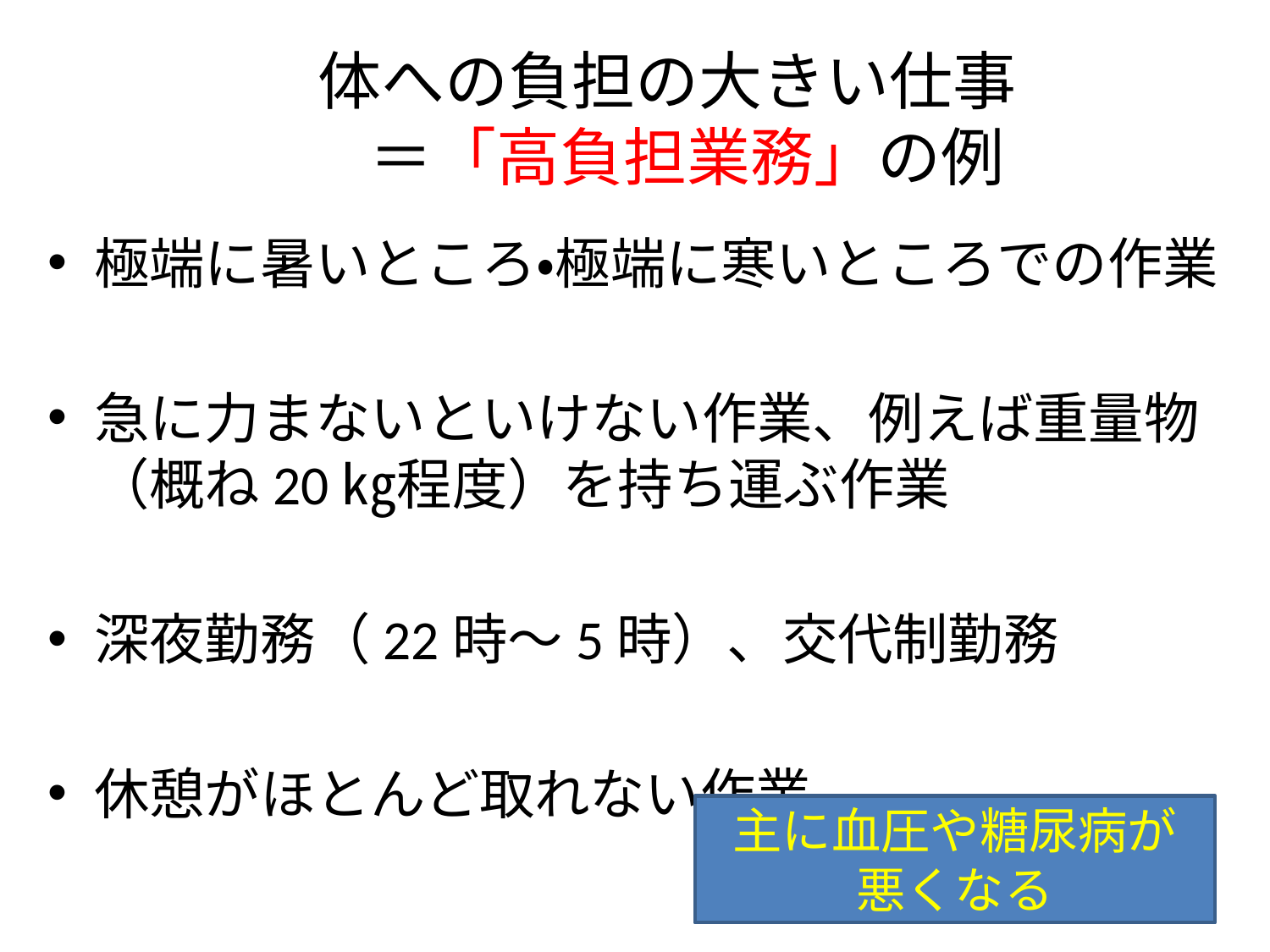

# 体への負担の大きい仕事 ＝「高負担業務」の例
極端に暑いところ・極端に寒いところでの作業

急に力まないといけない作業、例えば重量物（概ね20㎏程度）を持ち運ぶ作業

深夜勤務（22時～5時）、交代制勤務

休憩がほとんど取れない作業

主に血圧や糖尿病が
悪くなる